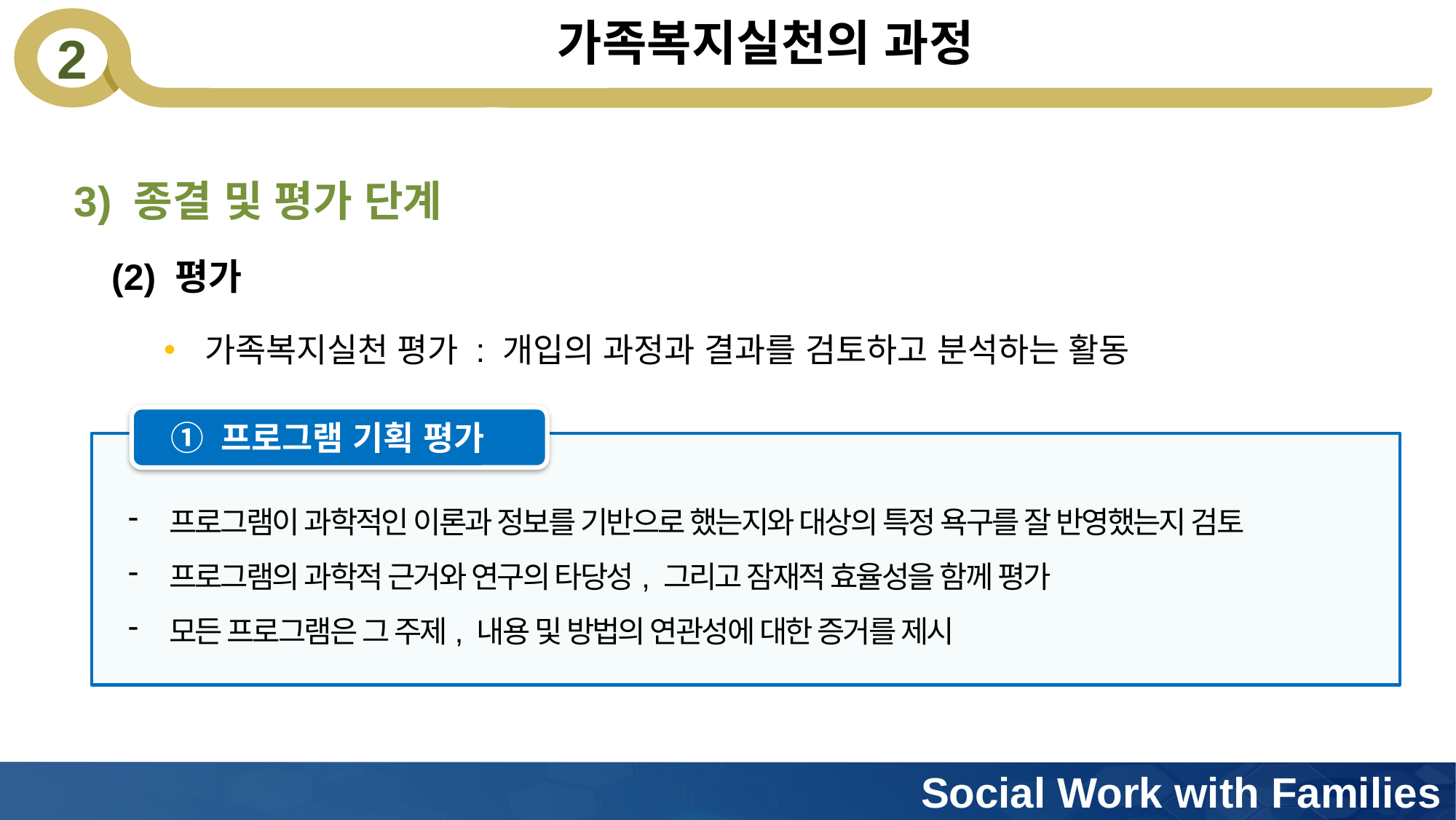

# 가족복지실천의 과정
3) 종결 및 평가 단계
(2) 평가
가족복지실천 평가 : 개입의 과정과 결과를 검토하고 분석하는 활동

① 프로그램 기획 평가

프로그램이 과학적인 이론과 정보를 기반으로 했는지와 대상의 특정 욕구를 잘 반영했는지 검토
프로그램의 과학적 근거와 연구의 타당성, 그리고 잠재적 효율성을 함께 평가
모든 프로그램은 그 주제, 내용 및 방법의 연관성에 대한 증거를 제시